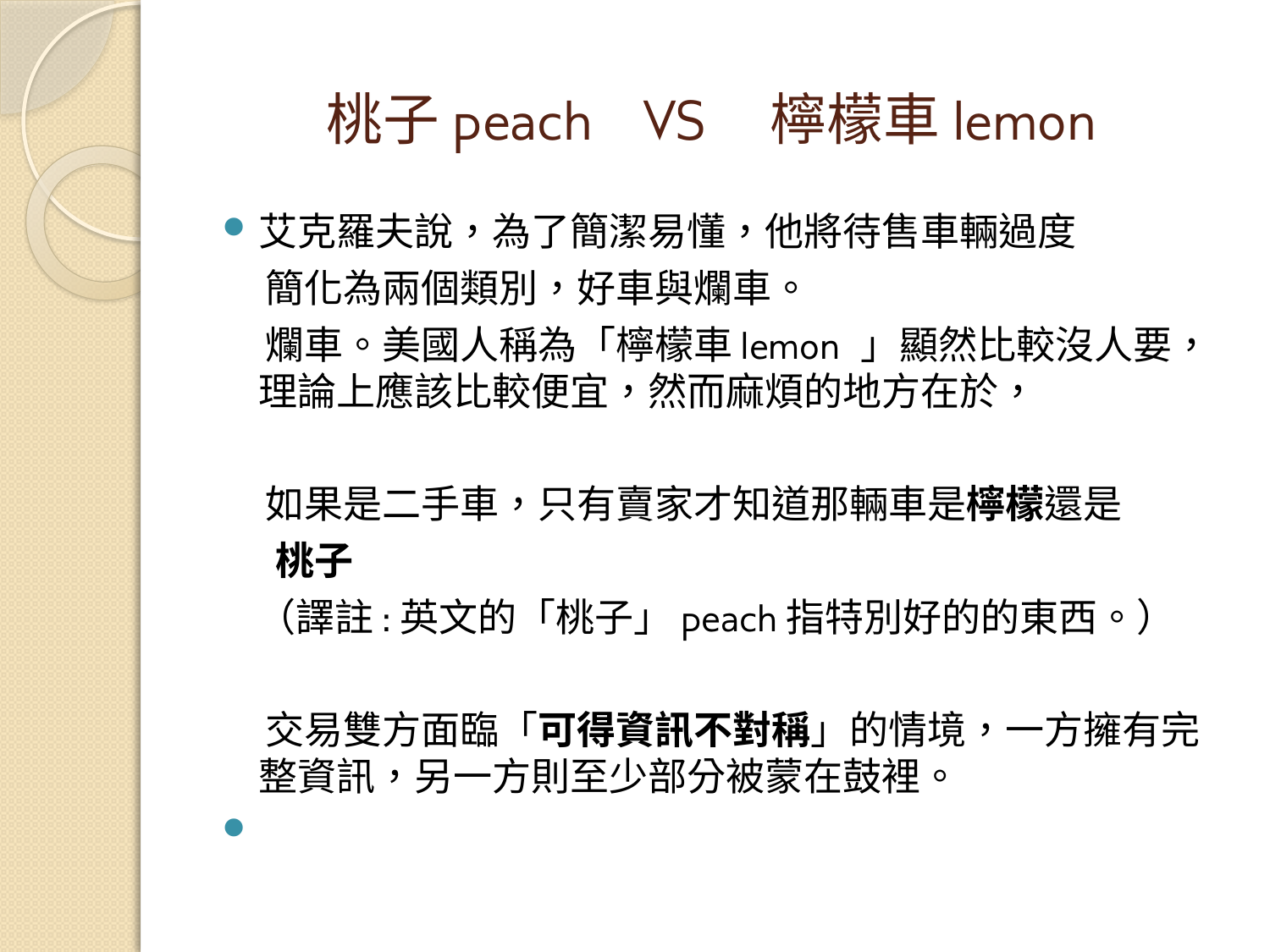

# 桃子peach   VS   檸檬車lemon
艾克羅夫說，為了簡潔易懂，他將待售車輛過度
    簡化為兩個類別，好車與爛車。
    爛車。美國人稱為「檸檬車lemon 」顯然比較沒人要，理論上應該比較便宜，然而麻煩的地方在於，

    如果是二手車，只有賣家才知道那輛車是檸檬還是
     桃子
   （譯註:英文的「桃子」peach指特別好的的東西。）

    交易雙方面臨「可得資訊不對稱」的情境，一方擁有完整資訊，另一方則至少部分被蒙在鼓裡。